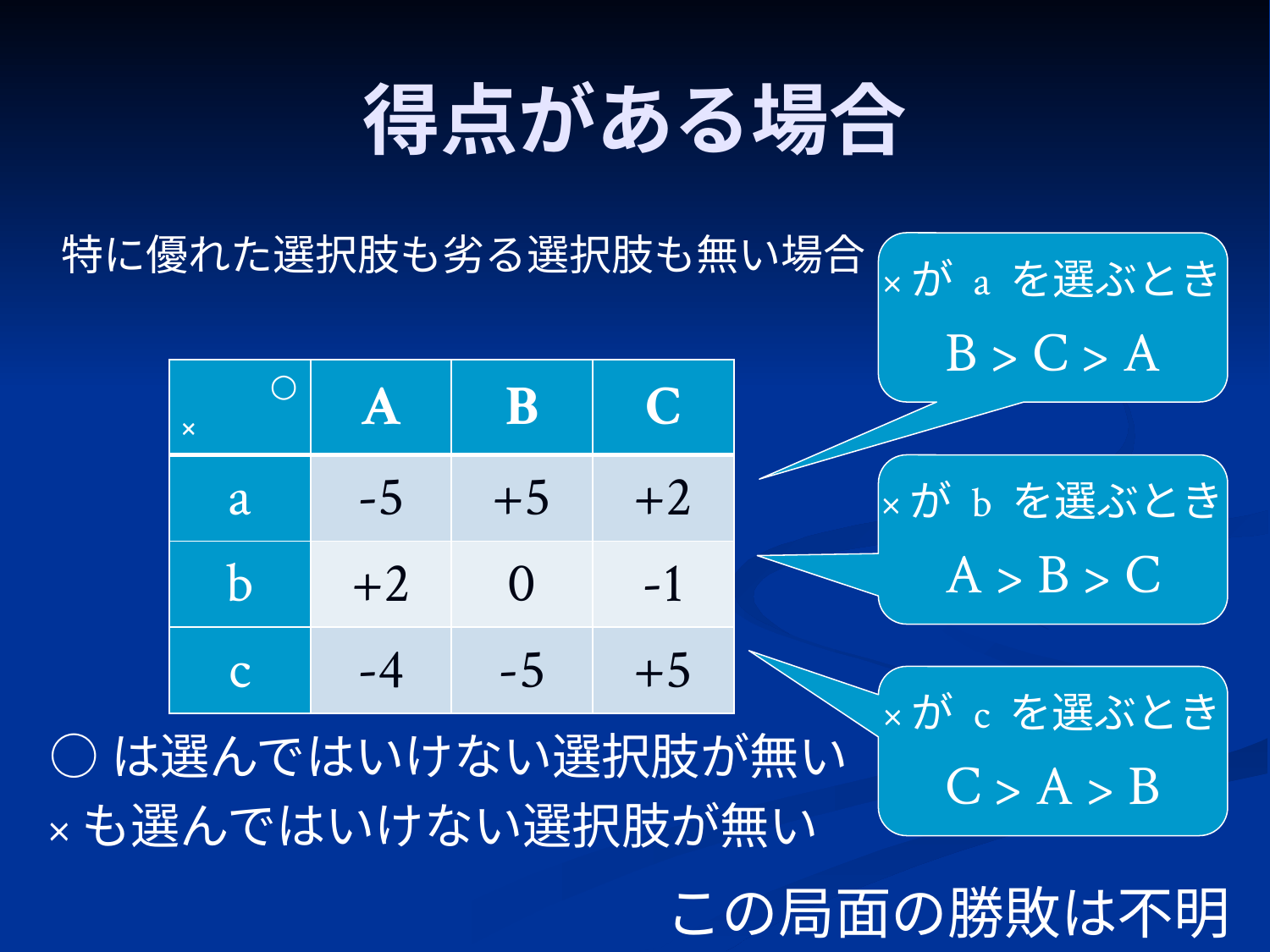

# 得点がある場合
特に優れた選択肢も劣る選択肢も無い場合
×が a を選ぶとき
B > C > A
| ○ × | A | B | C |
| --- | --- | --- | --- |
| a | -5 | +5 | +2 |
| b | +2 | 0 | -1 |
| c | -4 | -5 | +5 |
×が b を選ぶとき
A > B > C
×が c を選ぶとき
C > A > B
○は選んではいけない選択肢が無い
×も選んではいけない選択肢が無い
この局面の勝敗は不明